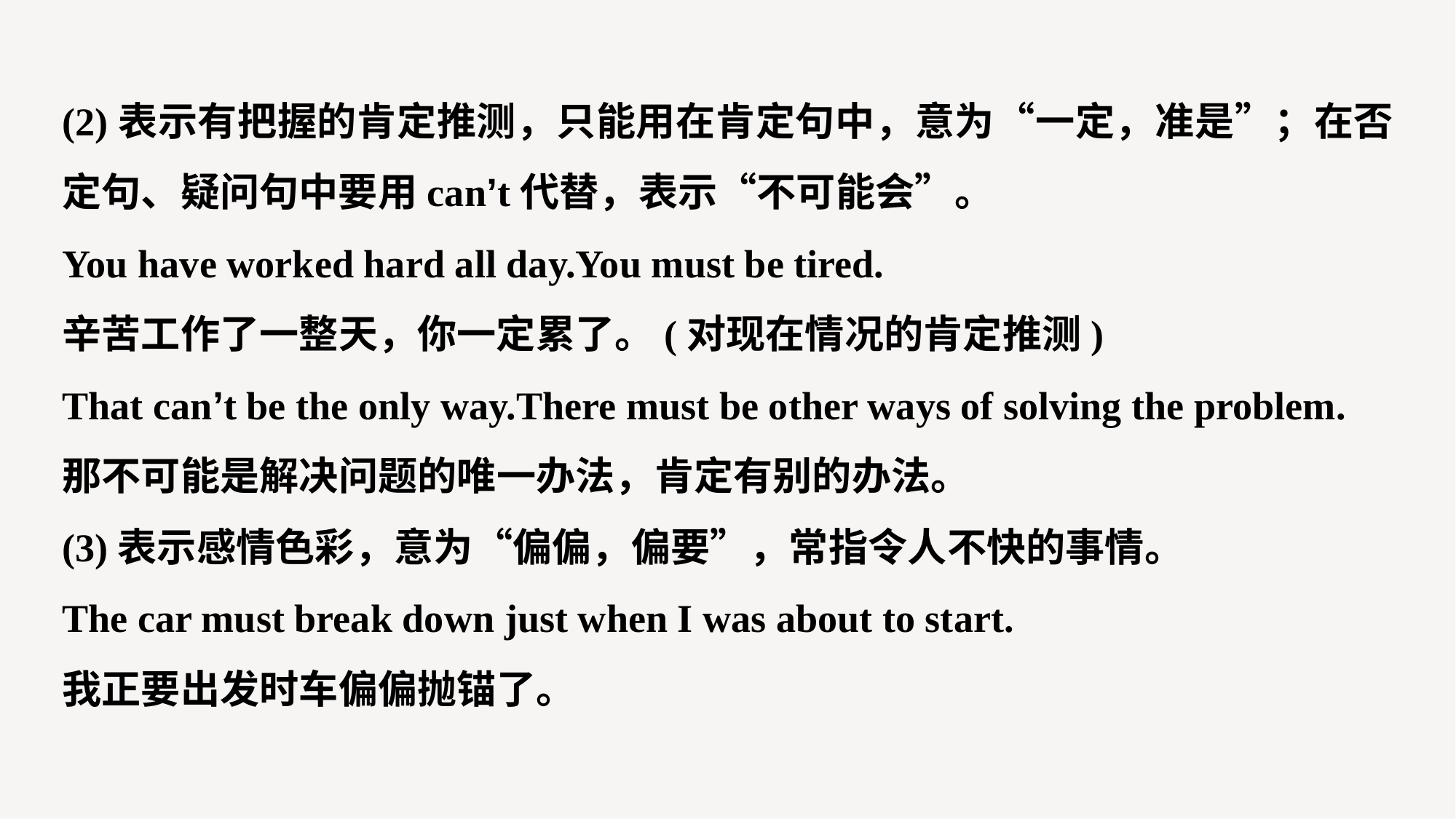

(2)表示有把握的肯定推测，只能用在肯定句中，意为“一定，准是”；在否定句、疑问句中要用can’t代替，表示“不可能会”。
You have worked hard all day.You must be tired.
辛苦工作了一整天，你一定累了。(对现在情况的肯定推测)
That can’t be the only way.There must be other ways of solving the problem.
那不可能是解决问题的唯一办法，肯定有别的办法。
(3)表示感情色彩，意为“偏偏，偏要”，常指令人不快的事情。
The car must break down just when I was about to start.
我正要出发时车偏偏抛锚了。